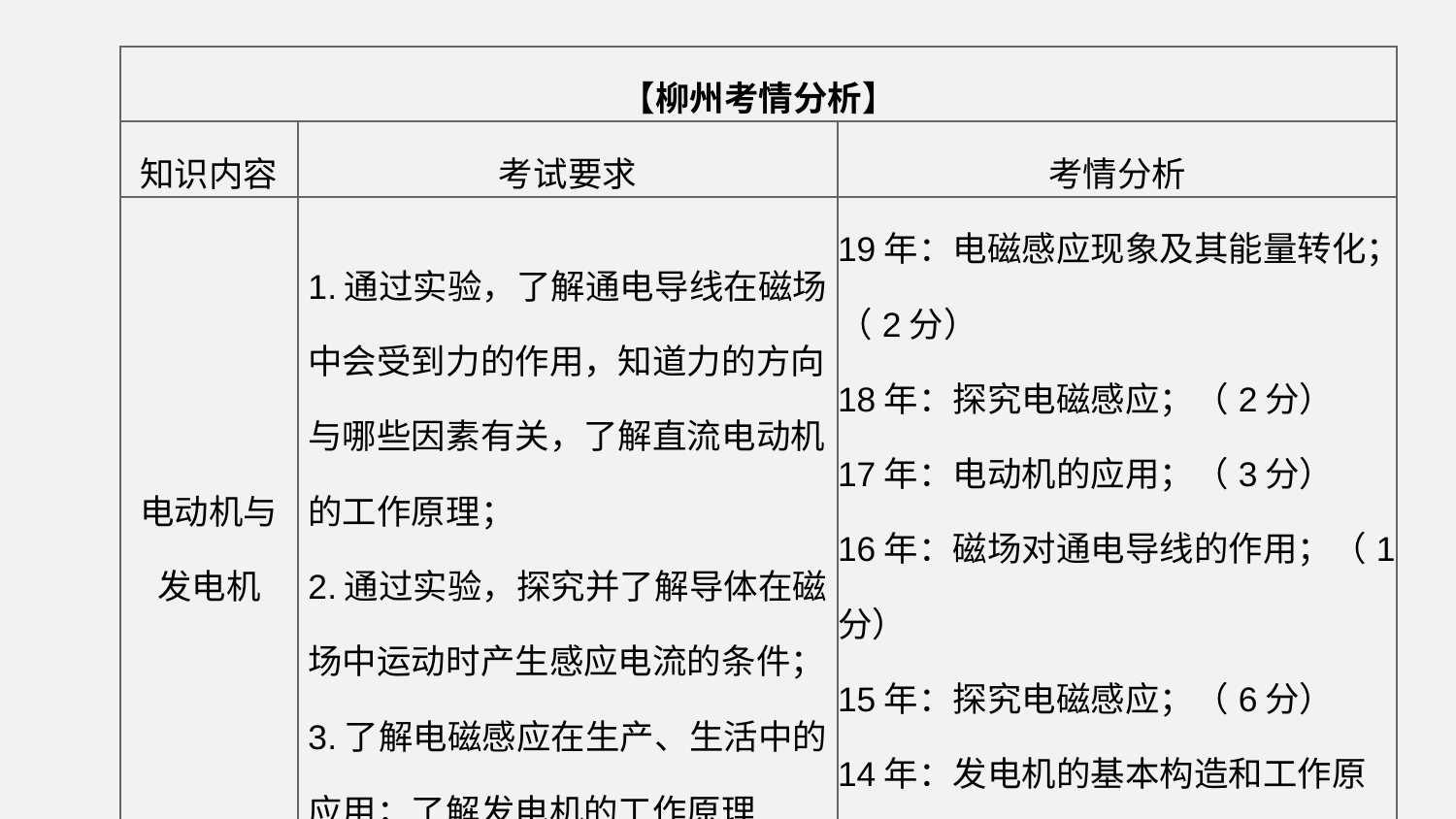

| 【柳州考情分析】 |  |  |
| --- | --- | --- |
| 知识内容 | 考试要求 | 考情分析 |
| 电动机与 发电机 | 1.通过实验，了解通电导线在磁场中会受到力的作用，知道力的方向与哪些因素有关，了解直流电动机的工作原理； 2.通过实验，探究并了解导体在磁场中运动时产生感应电流的条件； 3.了解电磁感应在生产、生活中的应用；了解发电机的工作原理 | 19年：电磁感应现象及其能量转化；（2分） 18年：探究电磁感应；（2分） 17年：电动机的应用；（3分） 16年：磁场对通电导线的作用；（1分） 15年：探究电磁感应；（6分） 14年：发电机的基本构造和工作原理；（1分） |